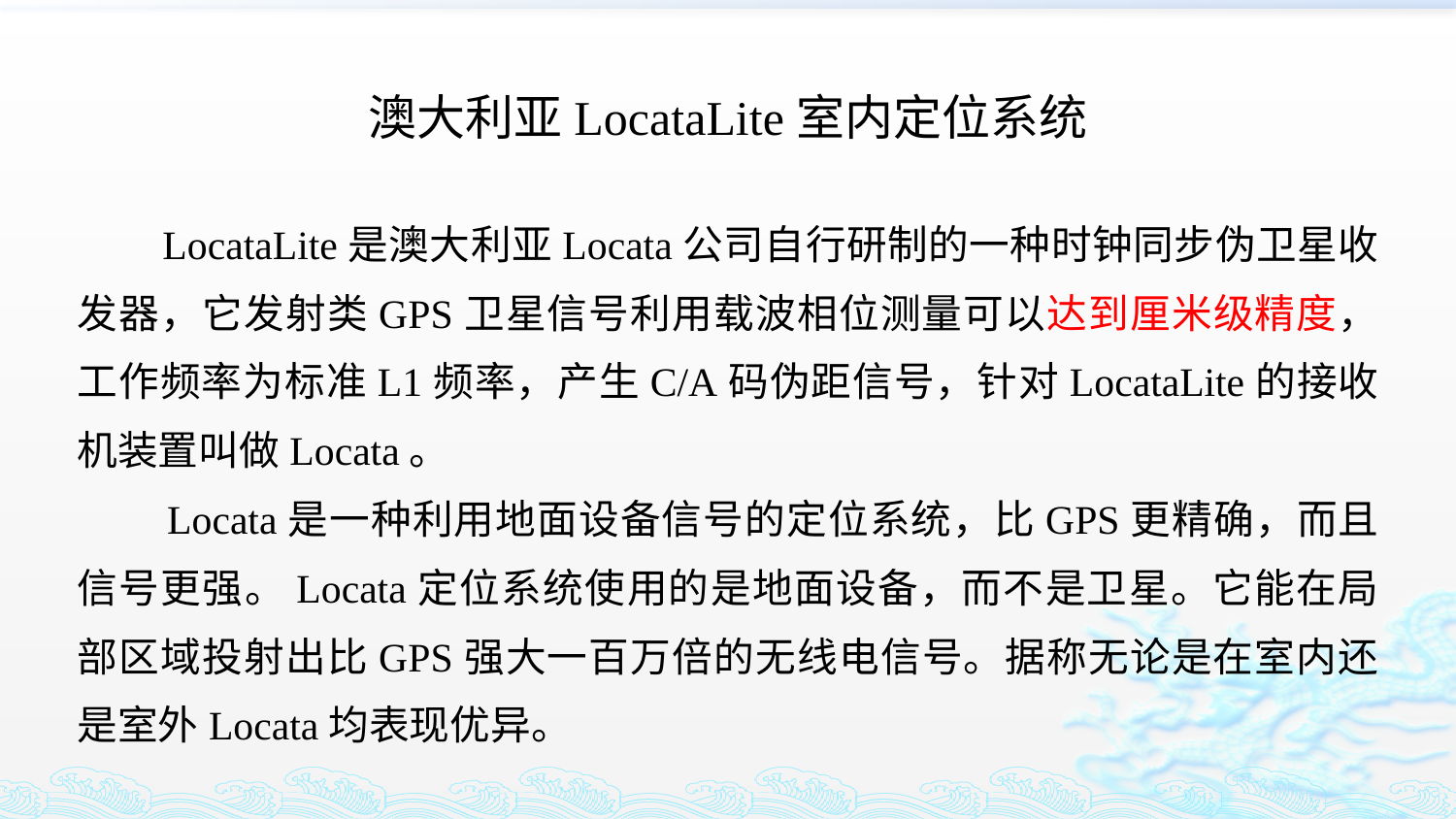

澳大利亚LocataLite室内定位系统
        LocataLite是澳大利亚Locata公司自行研制的一种时钟同步伪卫星收发器，它发射类GPS卫星信号利用载波相位测量可以达到厘米级精度，工作频率为标准L1频率，产生C/A码伪距信号，针对LocataLite的接收机装置叫做Locata。
        Locata是一种利用地面设备信号的定位系统，比GPS更精确，而且信号更强。Locata定位系统使用的是地面设备，而不是卫星。它能在局部区域投射出比GPS强大一百万倍的无线电信号。据称无论是在室内还是室外Locata均表现优异。